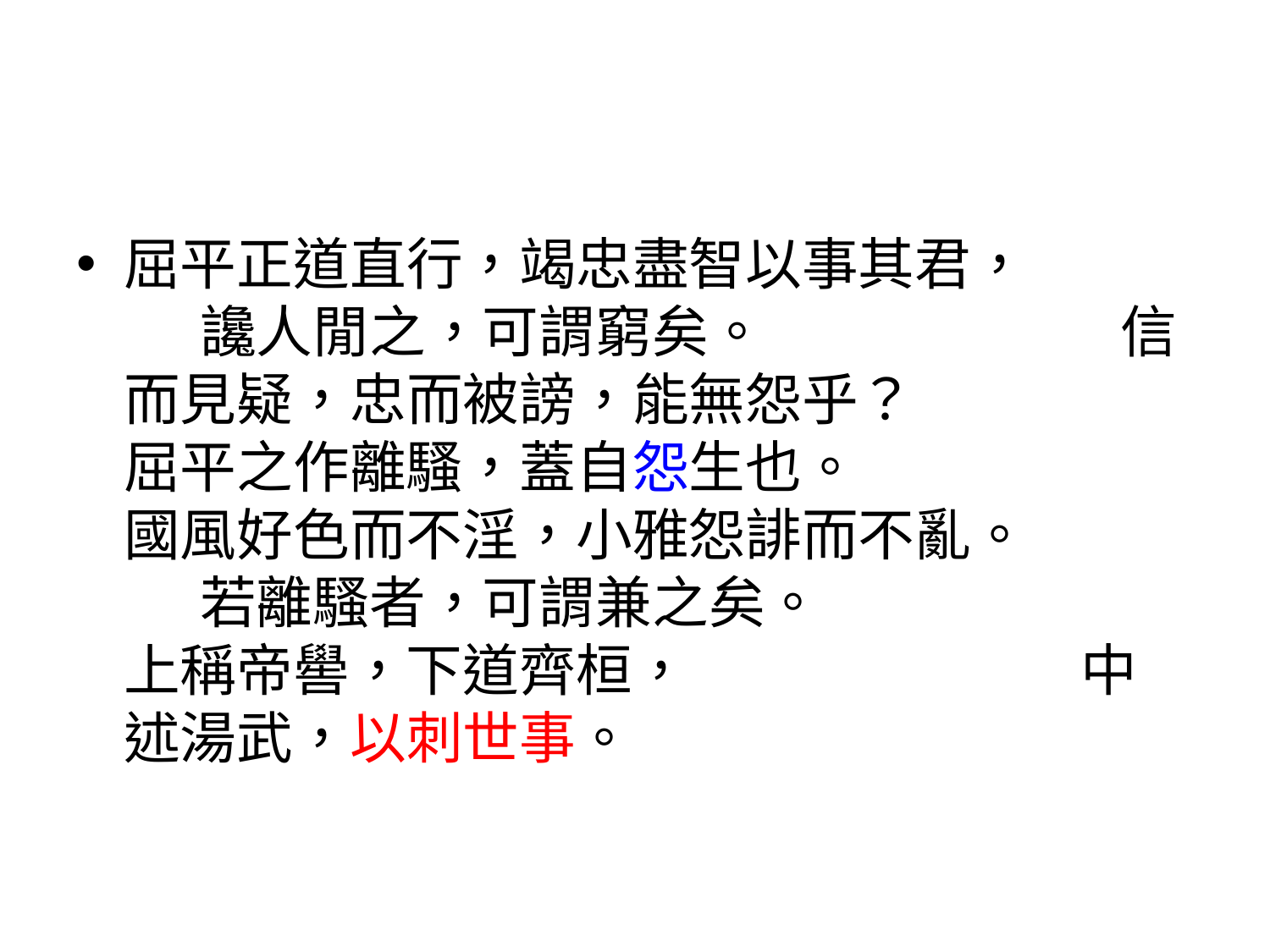

#
屈平正道直行，竭忠盡智以事其君，                    讒人閒之，可謂窮矣。                            信而見疑，忠而被謗，能無怨乎？                  屈平之作離騷，蓋自怨生也。                         國風好色而不淫，小雅怨誹而不亂。                    若離騷者，可謂兼之矣。                         上稱帝嚳，下道齊桓，                               中述湯武，以刺世事。